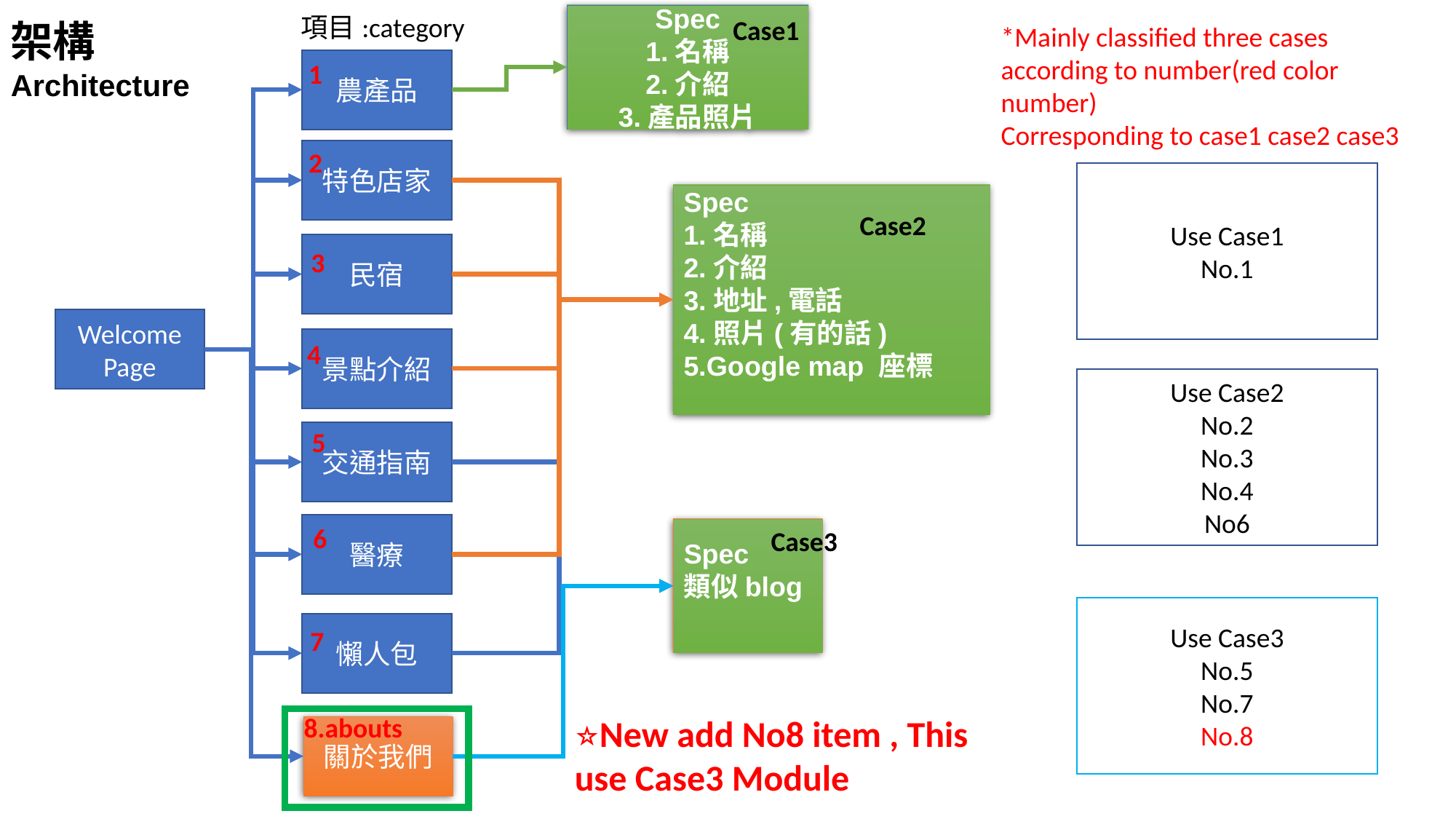

項目:category
Spec
1.名稱
2.介紹
3.產品照片
Case1
架構
Architecture
*Mainly classified three cases
according to number(red color number)
Corresponding to case1 case2 case3
農產品
1
2
特色店家
Use Case1
No.1
Spec
1.名稱
2.介紹
3.地址,電話
4.照片(有的話)
5.Google map 座標

Case2
民宿
3
Welcome
Page
景點介紹
4
Use Case2
No.2
No.3
No.4
No6
5
交通指南
醫療
6
Spec
類似blog

Case3
Use Case3
No.5
No.7
No.8
懶人包
7
8.abouts
⭐New add No8 item , This use Case3 Module

關於我們